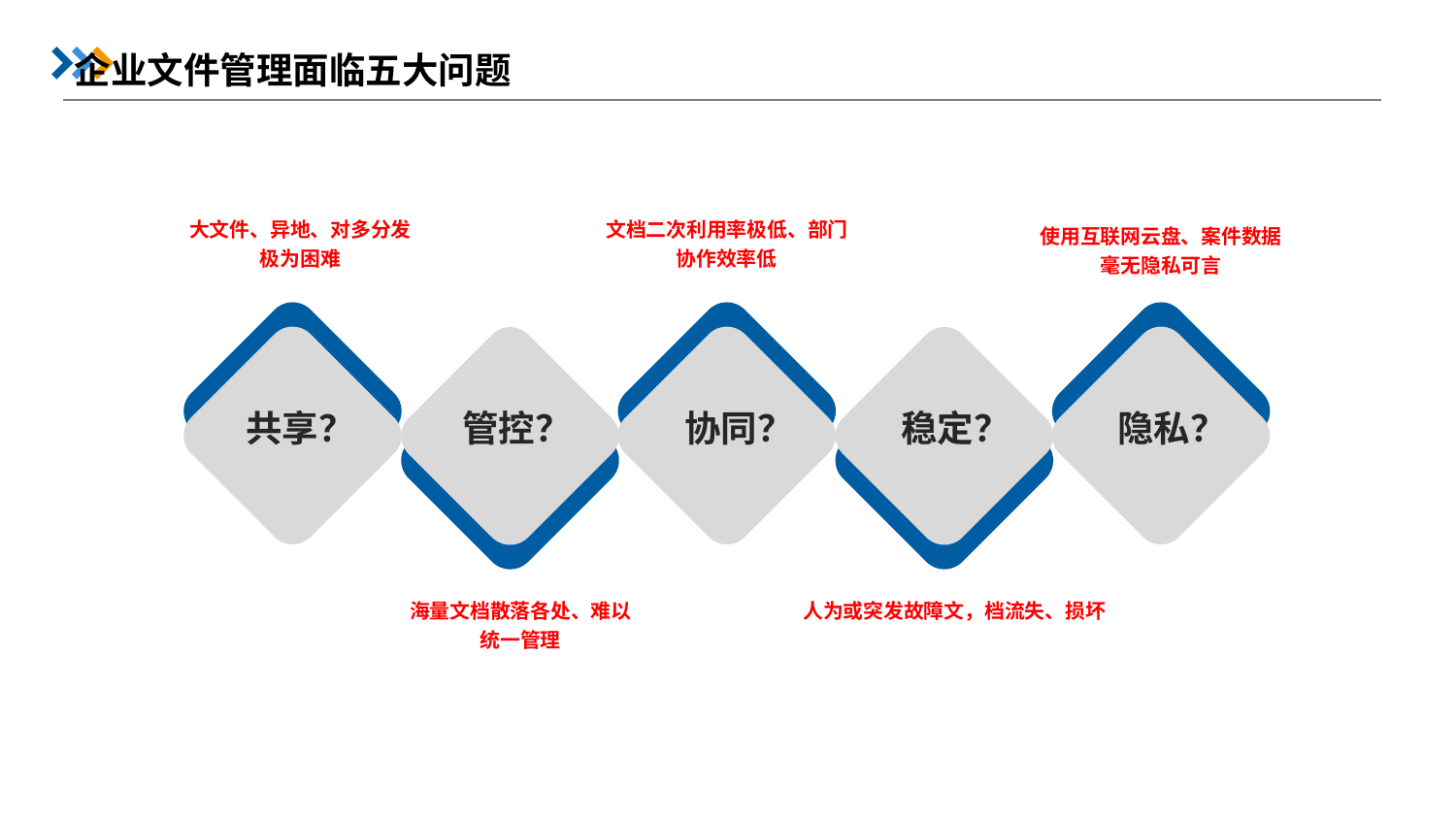

企业文件管理面临五大问题
文档二次利用率极低、部门
协作效率低
大文件、异地、对多分发
极为困难
使用互联网云盘、案件数据
毫无隐私可言

协同？
稳定？
隐私？
共享？
管控？
海量文档散落各处、难以
统一管理
人为或突发故障文，档流失、损坏